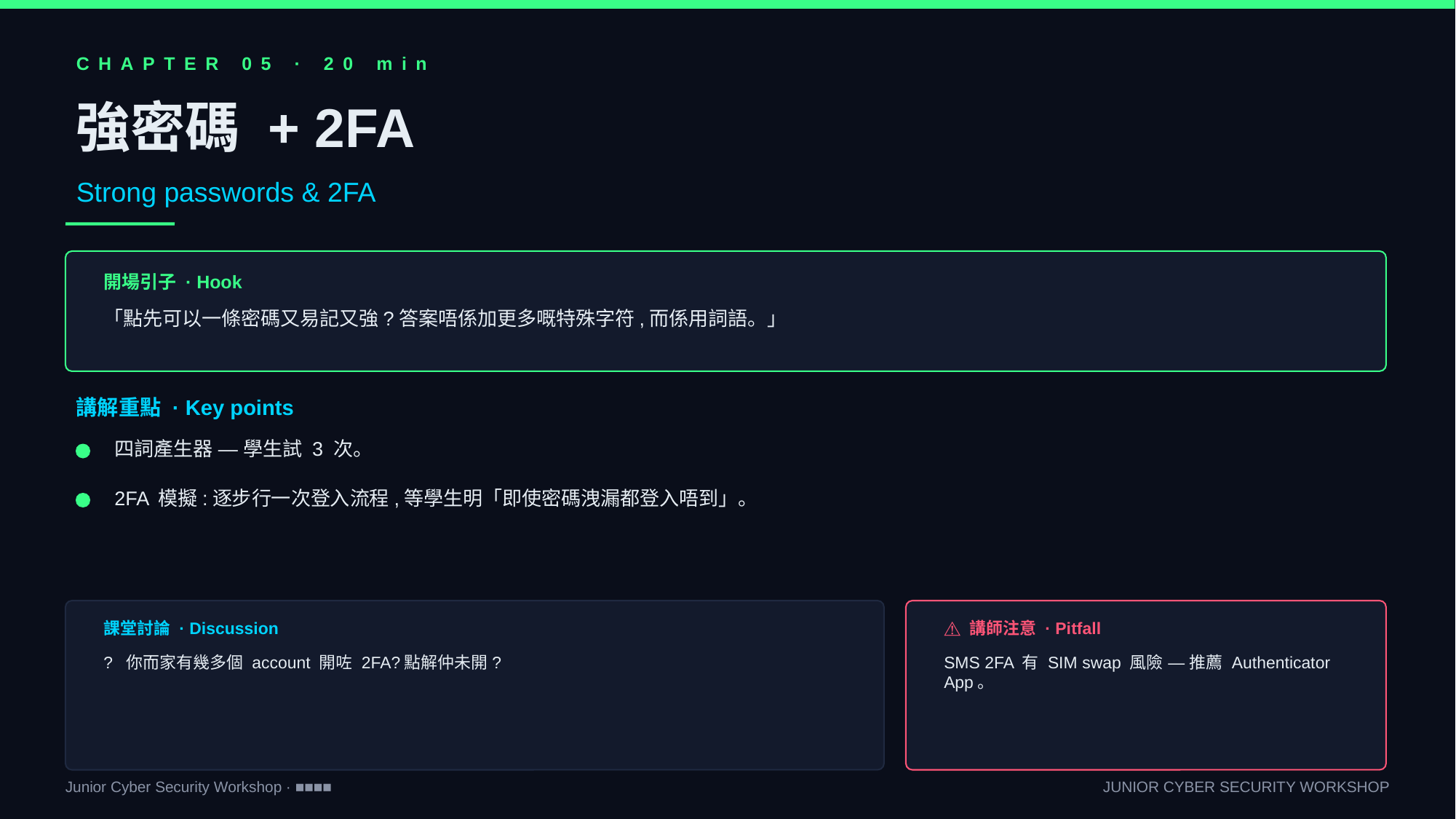

CHAPTER 05 · 20 min
強密碼 + 2FA
Strong passwords & 2FA

開場引子 · Hook
「點先可以一條密碼又易記又強?答案唔係加更多嘅特殊字符,而係用詞語。」
講解重點 · Key points
四詞產生器 — 學生試 3 次。

2FA 模擬:逐步行一次登入流程,等學生明「即使密碼洩漏都登入唔到」。

課堂討論 · Discussion
⚠ 講師注意 · Pitfall
?  你而家有幾多個 account 開咗 2FA?點解仲未開?
SMS 2FA 有 SIM swap 風險 — 推薦 Authenticator App。